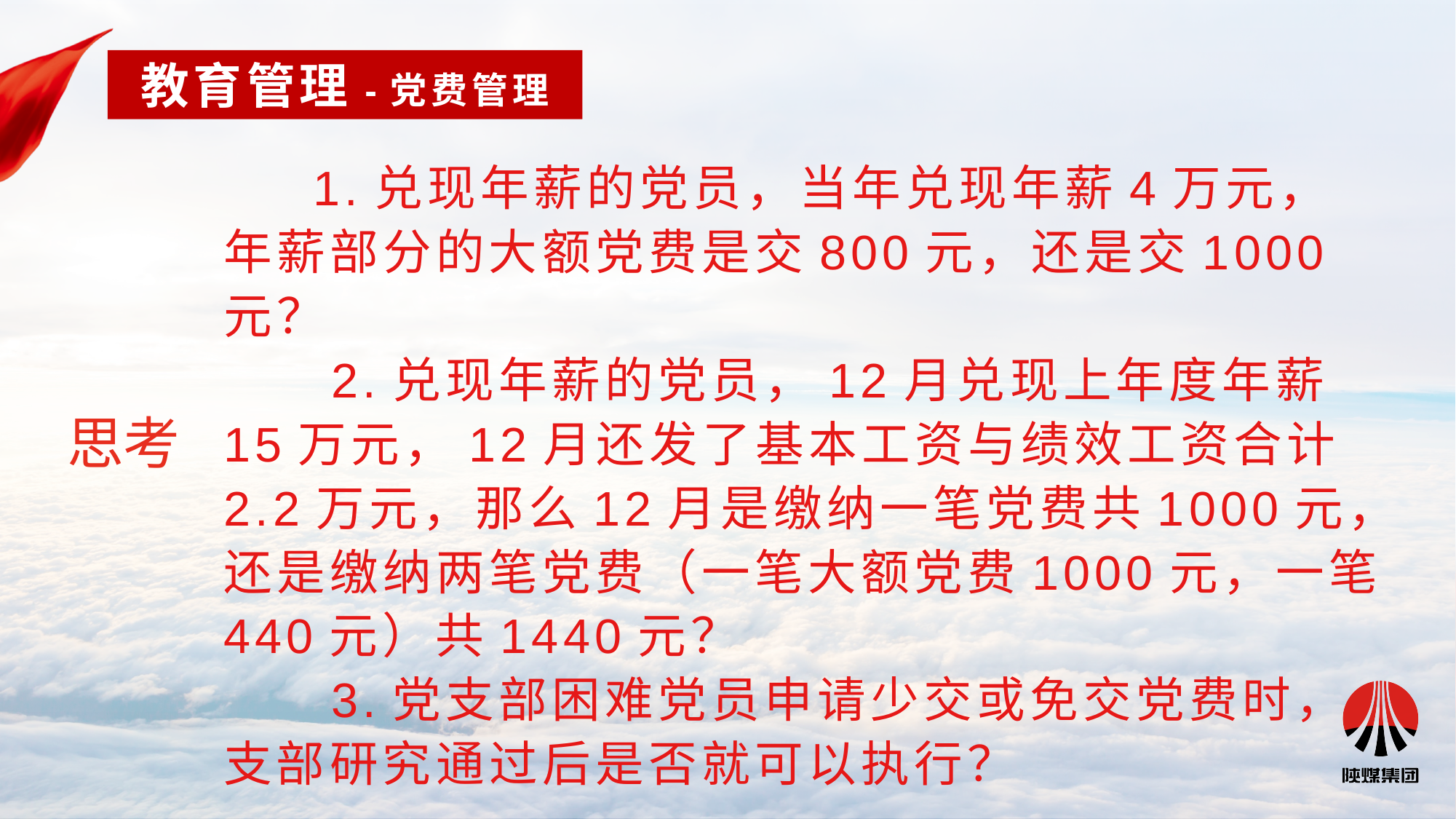

教育管理-党费管理
      1.兑现年薪的党员，当年兑现年薪4万元，年薪部分的大额党费是交800元，还是交1000元？
      2.兑现年薪的党员，12月兑现上年度年薪15万元，12月还发了基本工资与绩效工资合计2.2万元，那么12月是缴纳一笔党费共1000元，还是缴纳两笔党费（一笔大额党费1000元，一笔440元）共1440元？
      3.党支部困难党员申请少交或免交党费时，支部研究通过后是否就可以执行？
思考